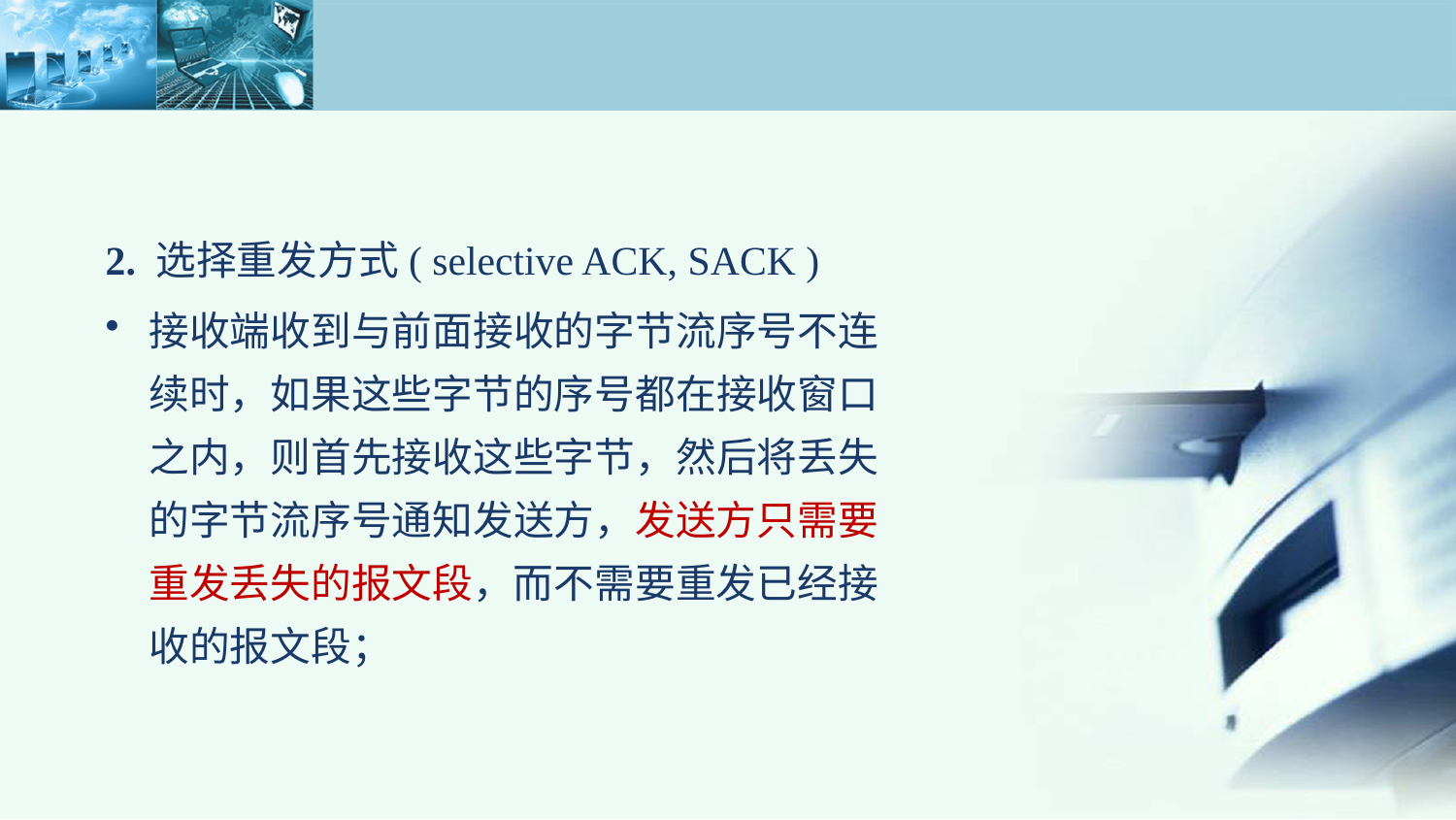

2. 选择重发方式( selective ACK, SACK )
接收端收到与前面接收的字节流序号不连续时，如果这些字节的序号都在接收窗口之内，则首先接收这些字节，然后将丢失的字节流序号通知发送方，发送方只需要重发丢失的报文段，而不需要重发已经接收的报文段；